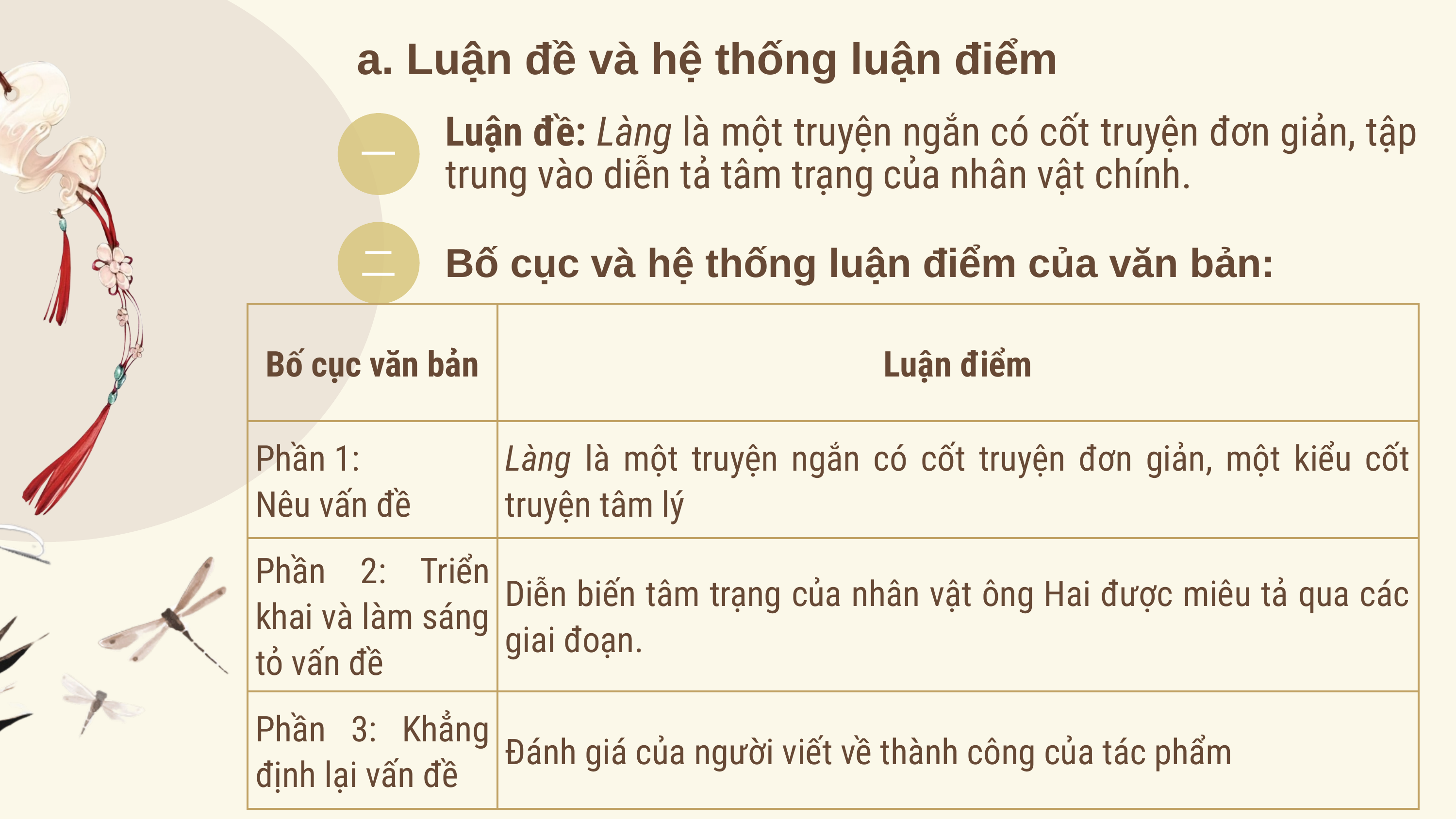

a. Luận đề và hệ thống luận điểm
Luận đề: Làng là một truyện ngắn có cốt truyện đơn giản, tập trung vào diễn tả tâm trạng của nhân vật chính.

一

二
Bố cục và hệ thống luận điểm của văn bản:
| Bố cục văn bản | Luận điểm |
| --- | --- |
| Phần 1: Nêu vấn đề | Làng là một truyện ngắn có cốt truyện đơn giản, một kiểu cốt truyện tâm lý |
| Phần 2: Triển khai và làm sáng tỏ vấn đề | Diễn biến tâm trạng của nhân vật ông Hai được miêu tả qua các giai đoạn. |
| Phần 3: Khẳng định lại vấn đề | Đánh giá của người viết về thành công của tác phẩm |